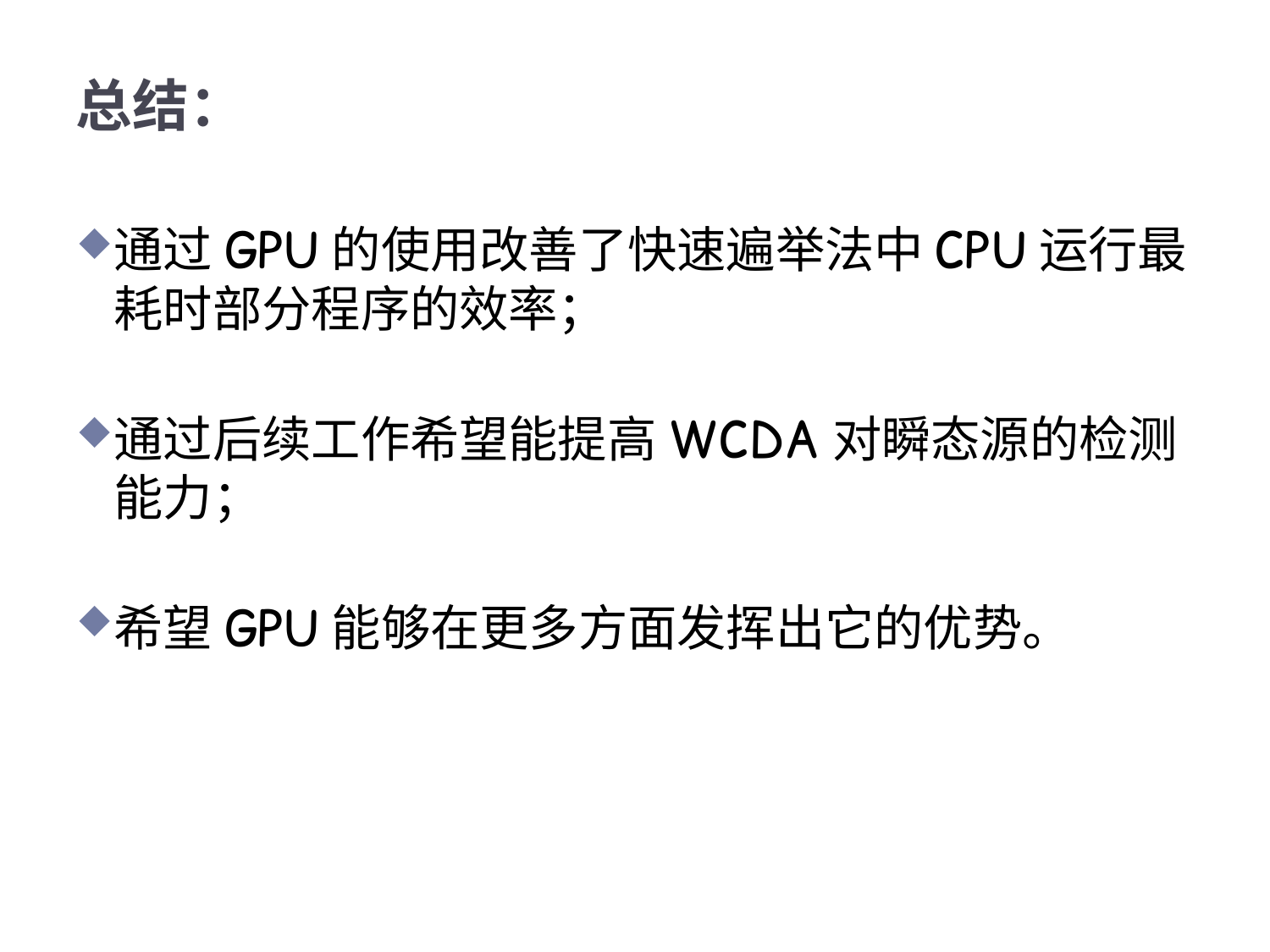

# 总结：

通过GPU的使用改善了快速遍举法中CPU运行最耗时部分程序的效率；

通过后续工作希望能提高WCDA对瞬态源的检测能力；

希望GPU能够在更多方面发挥出它的优势。